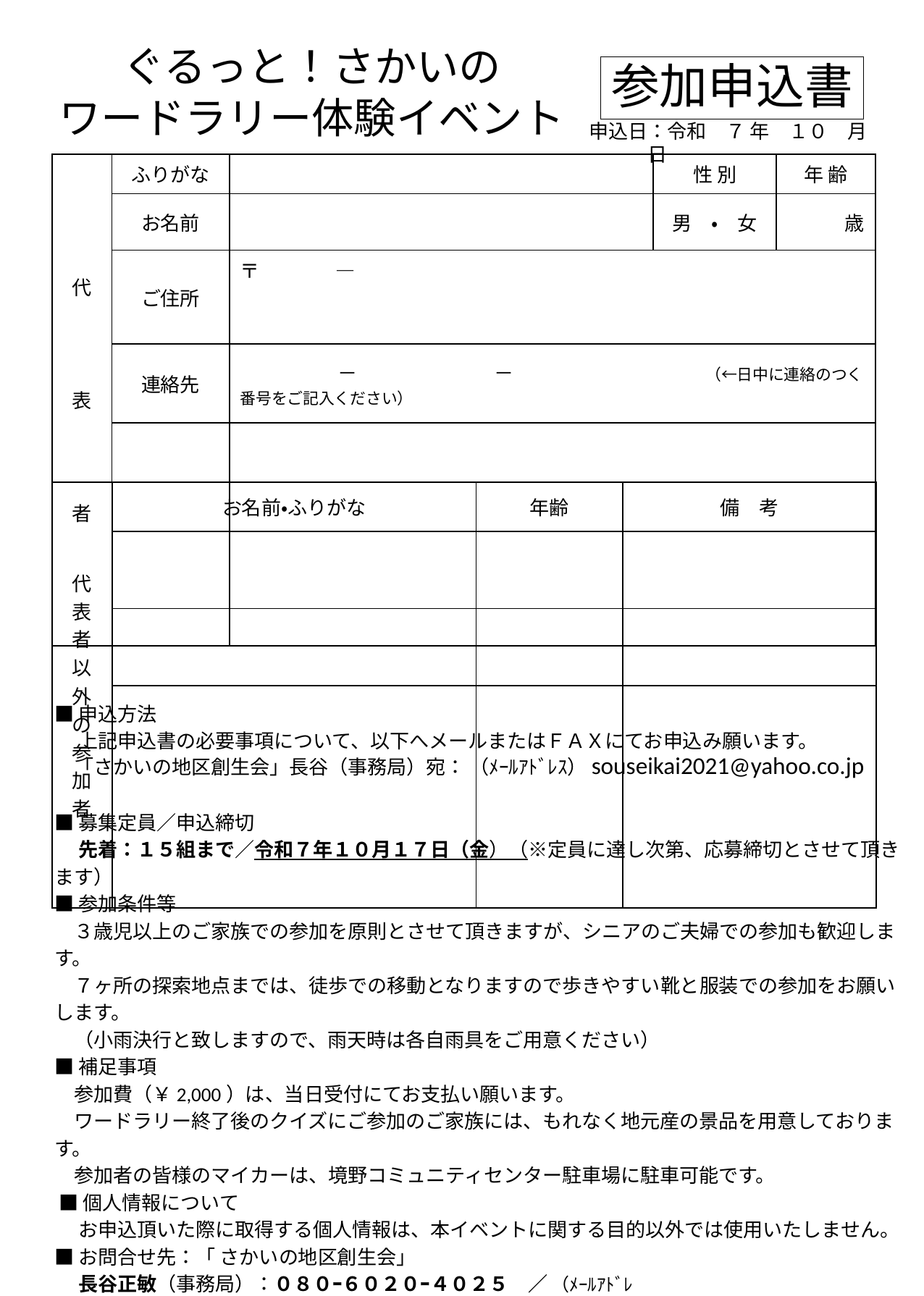

ぐるっと！さかいの
ワードラリー体験イベント
参加申込書
申込日：令和　７ 年　１０　月　　　　日

| 代　　　表　　　者 | ふりがな |  | 性 別 | 年 齢 |
| --- | --- | --- | --- | --- |
|  | お名前 |  | 男　・　女 | 歳 |
|  | ご住所 | 〒 　― |  |  |
|  | 連絡先 | －　　　　　　　－　　　　　　　　　　（←日中に連絡のつく番号をご記入ください） |  |  |
|  |  |  |  |  |
| 代表者以外の参加者 | お名前・ふりがな | 年齢 | 備　考 |
| --- | --- | --- | --- |
|  |  |  |  |
|  |  |  |  |
|  |  |  |  |
■申込方法
　 上記申込書の必要事項について、以下へメールまたはＦＡＸにてお申込み願います。
　「さかいの地区創生会」長谷（事務局）宛： （ﾒｰﾙｱﾄﾞﾚｽ）souseikai2021@yahoo.co.jp
■募集定員／申込締切
　 先着：１５組まで／令和７年１０月１７日（金）（※定員に達し次第、応募締切とさせて頂きます）
■参加条件等
　３歳児以上のご家族での参加を原則とさせて頂きますが、シニアのご夫婦での参加も歓迎します。
　７ヶ所の探索地点までは、徒歩での移動となりますので歩きやすい靴と服装での参加をお願いします。
　（小雨決行と致しますので、雨天時は各自雨具をご用意ください）
■補足事項
　参加費（￥2,000）は、当日受付にてお支払い願います。
　ワードラリー終了後のクイズにご参加のご家族には、もれなく地元産の景品を用意しております。
　参加者の皆様のマイカーは、境野コミュニティセンター駐車場に駐車可能です。
 ■個人情報について
　 お申込頂いた際に取得する個人情報は、本イベントに関する目的以外では使用いたしません。
■お問合せ先：「 さかいの地区創生会」
　 長谷正敏（事務局）：０８０ｰ６０２０ｰ４０２５　／ （ﾒｰﾙｱﾄﾞﾚｽ）souseikai2021@yahoo.co.jp